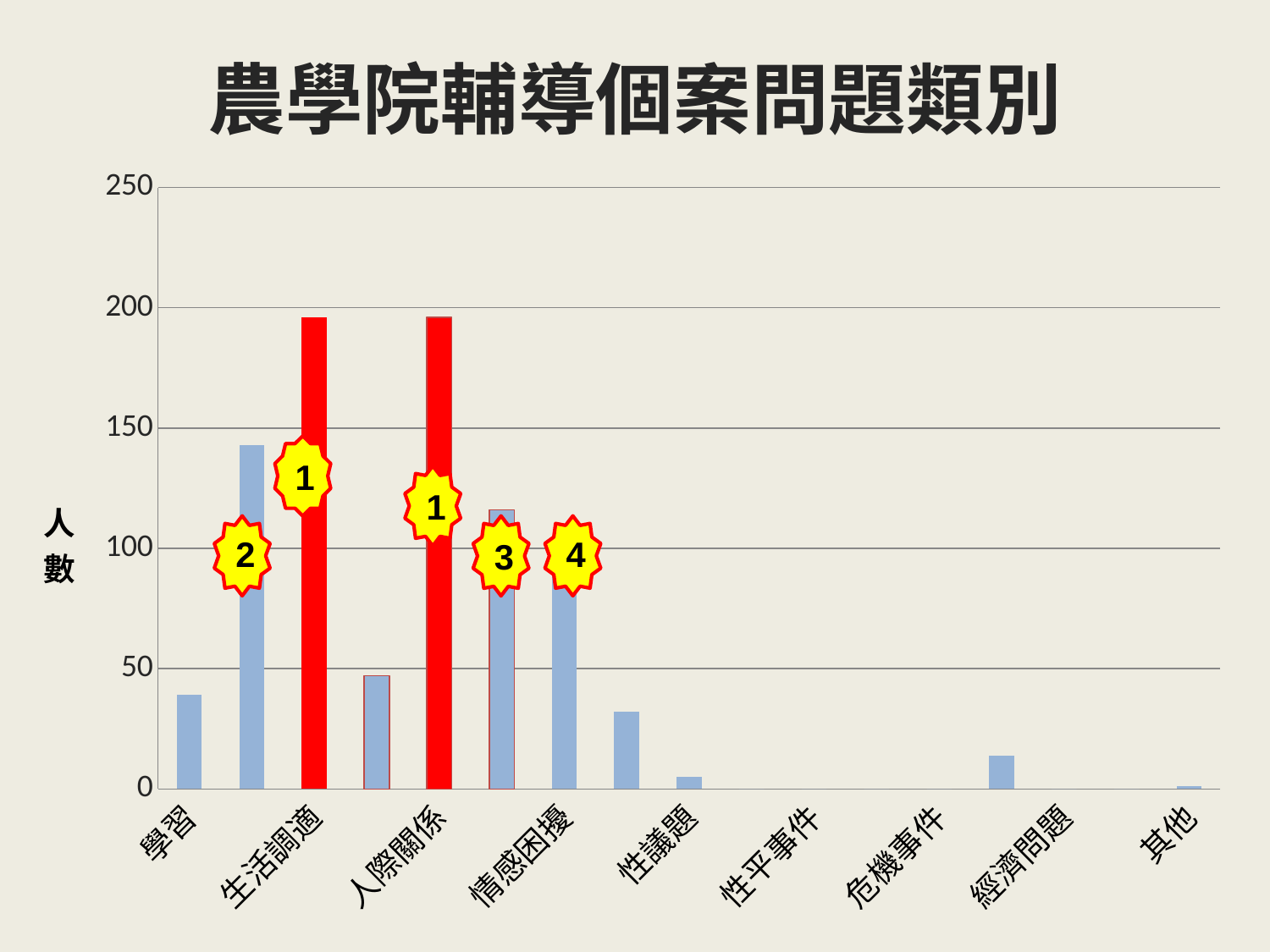

# 農學院輔導個案問題類別

### Chart

| Category | 人次 |
|---|---|
| 學習 | 39.0 |
| 自我探索 | 143.0 |
| 生活調適 | 196.0 |
| 生涯探索 | 47.0 |
| 人際關係 | 196.0 |
| 家庭關係 | 116.0 |
| 情感困擾 | 105.0 |
| 心理疾患 | 32.0 |
| 性議題 | 5.0 |
| 成癮行為 | 0.0 |
| 性平事件 | 0.0 |
| 偏差行為 | 0.0 |
| 危機事件 | 0.0 |
| 心理測驗 | 14.0 |
| 經濟問題 | 0.0 |
| 生理健康 | 0.0 |
| 其他 | 1.0 |
1
1
3